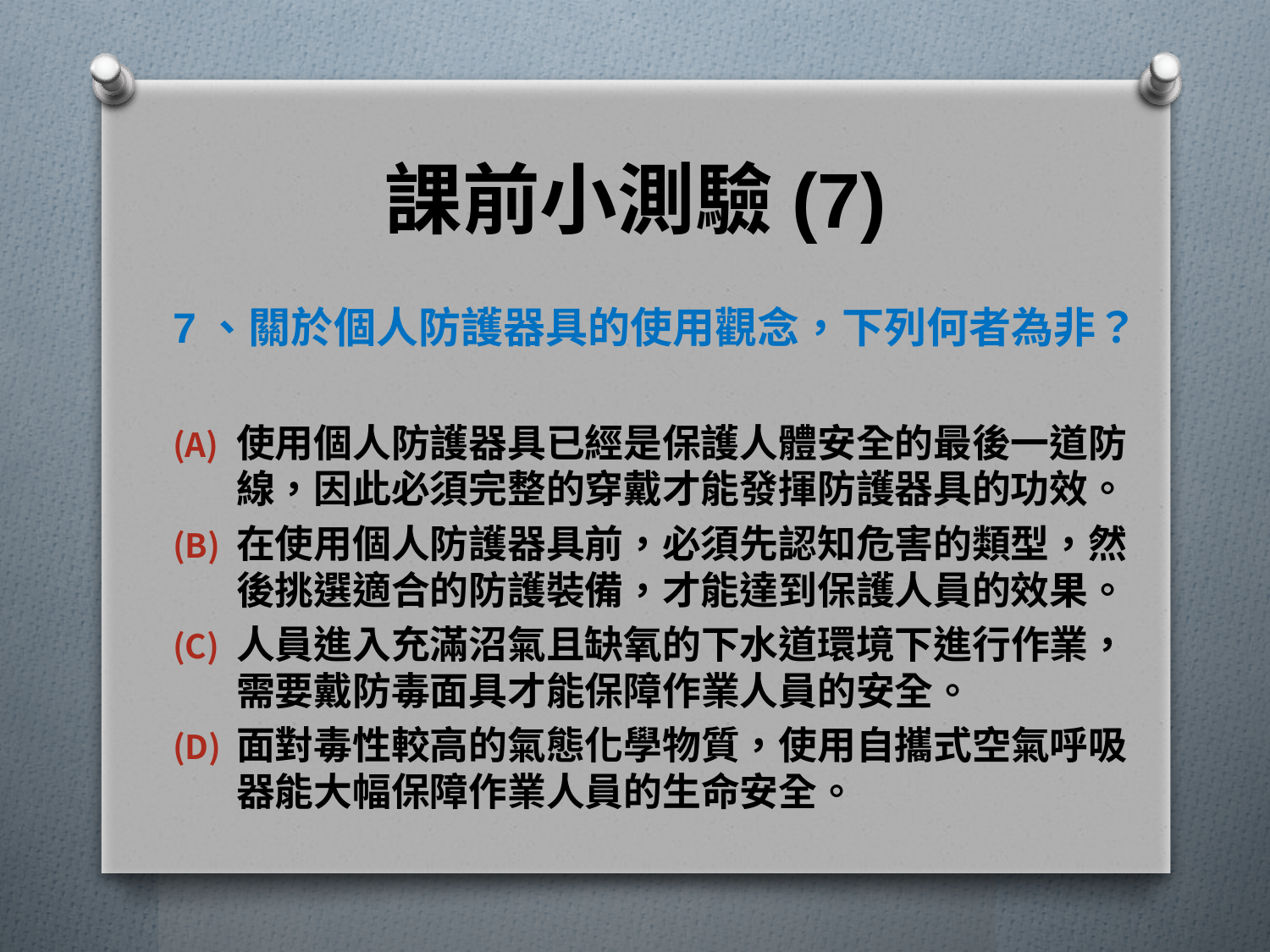

# 課前小測驗(7)
7、關於個人防護器具的使用觀念，下列何者為非？

使用個人防護器具已經是保護人體安全的最後一道防線，因此必須完整的穿戴才能發揮防護器具的功效。
在使用個人防護器具前，必須先認知危害的類型，然後挑選適合的防護裝備，才能達到保護人員的效果。
人員進入充滿沼氣且缺氧的下水道環境下進行作業，需要戴防毒面具才能保障作業人員的安全。
面對毒性較高的氣態化學物質，使用自攜式空氣呼吸器能大幅保障作業人員的生命安全。